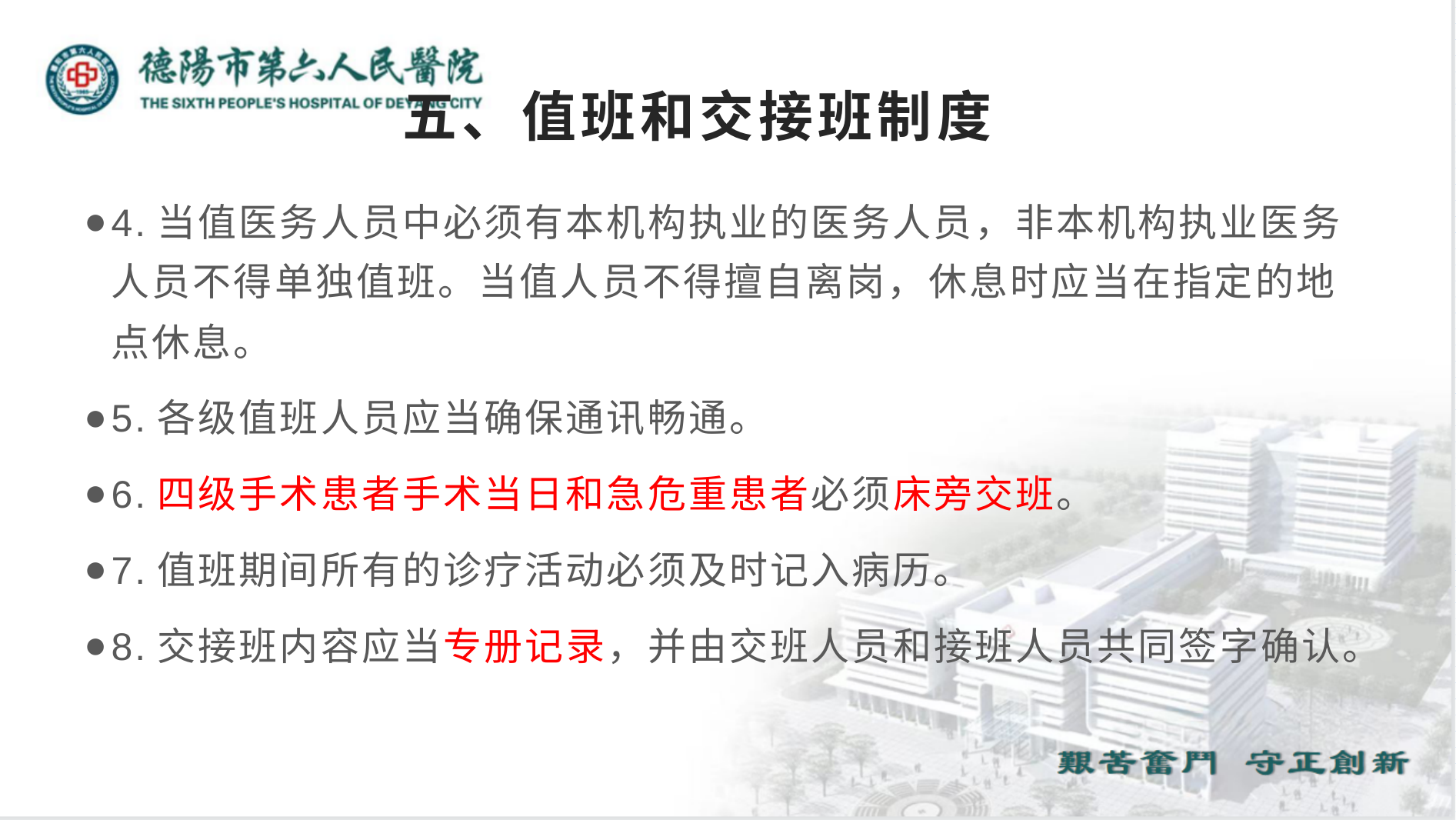

# 五、值班和交接班制度
4.当值医务人员中必须有本机构执业的医务人员，非本机构执业医务人员不得单独值班。当值人员不得擅自离岗，休息时应当在指定的地点休息。
5.各级值班人员应当确保通讯畅通。
6.四级手术患者手术当日和急危重患者必须床旁交班。
7.值班期间所有的诊疗活动必须及时记入病历。
8.交接班内容应当专册记录，并由交班人员和接班人员共同签字确认。